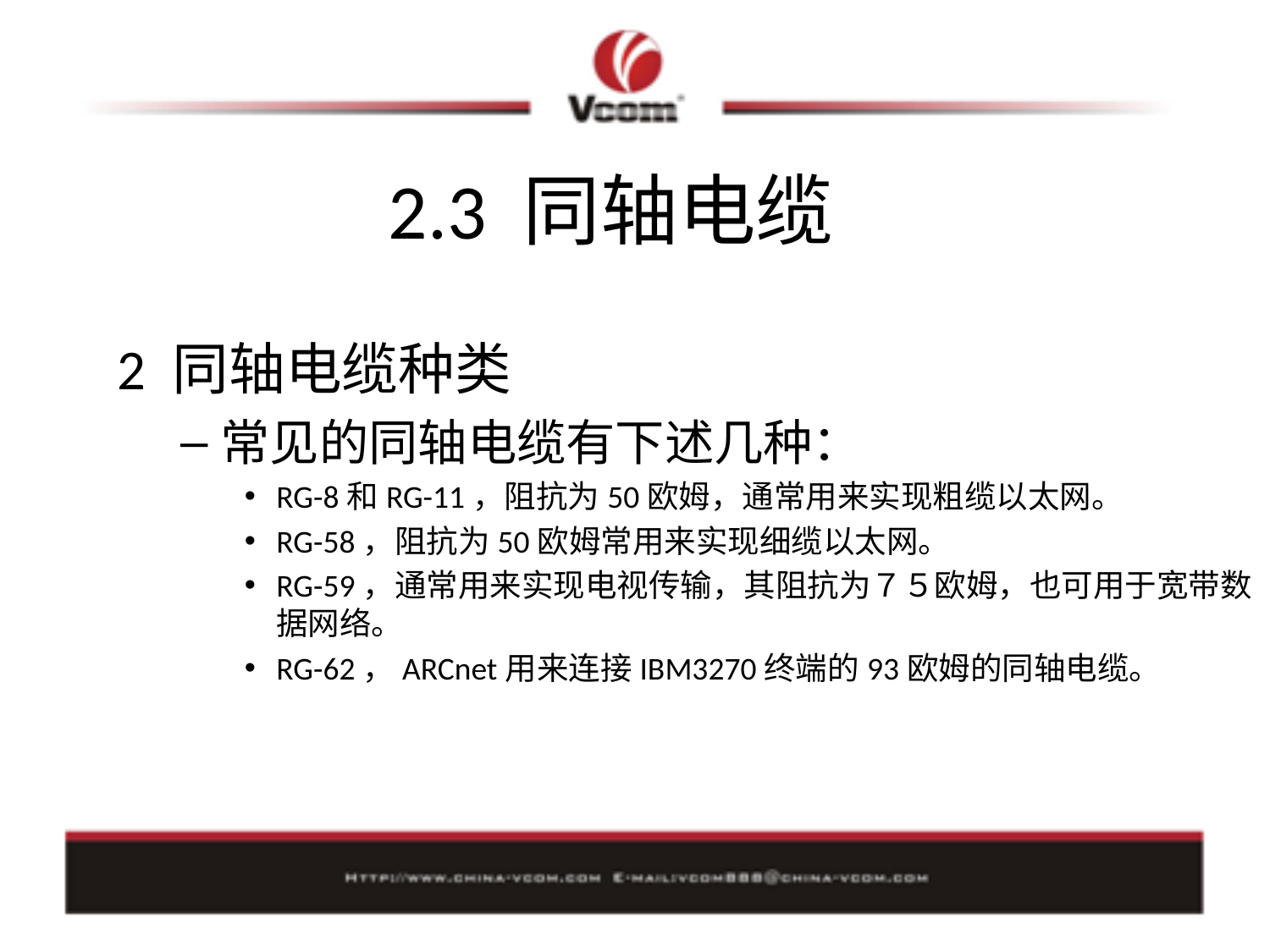

# 2.3 同轴电缆
2 同轴电缆种类
常见的同轴电缆有下述几种：
RG-8和RG-11，阻抗为50欧姆，通常用来实现粗缆以太网。
RG-58，阻抗为50欧姆常用来实现细缆以太网。
RG-59，通常用来实现电视传输，其阻抗为７５欧姆，也可用于宽带数据网络。
RG-62，ARCnet用来连接IBM3270终端的93欧姆的同轴电缆。